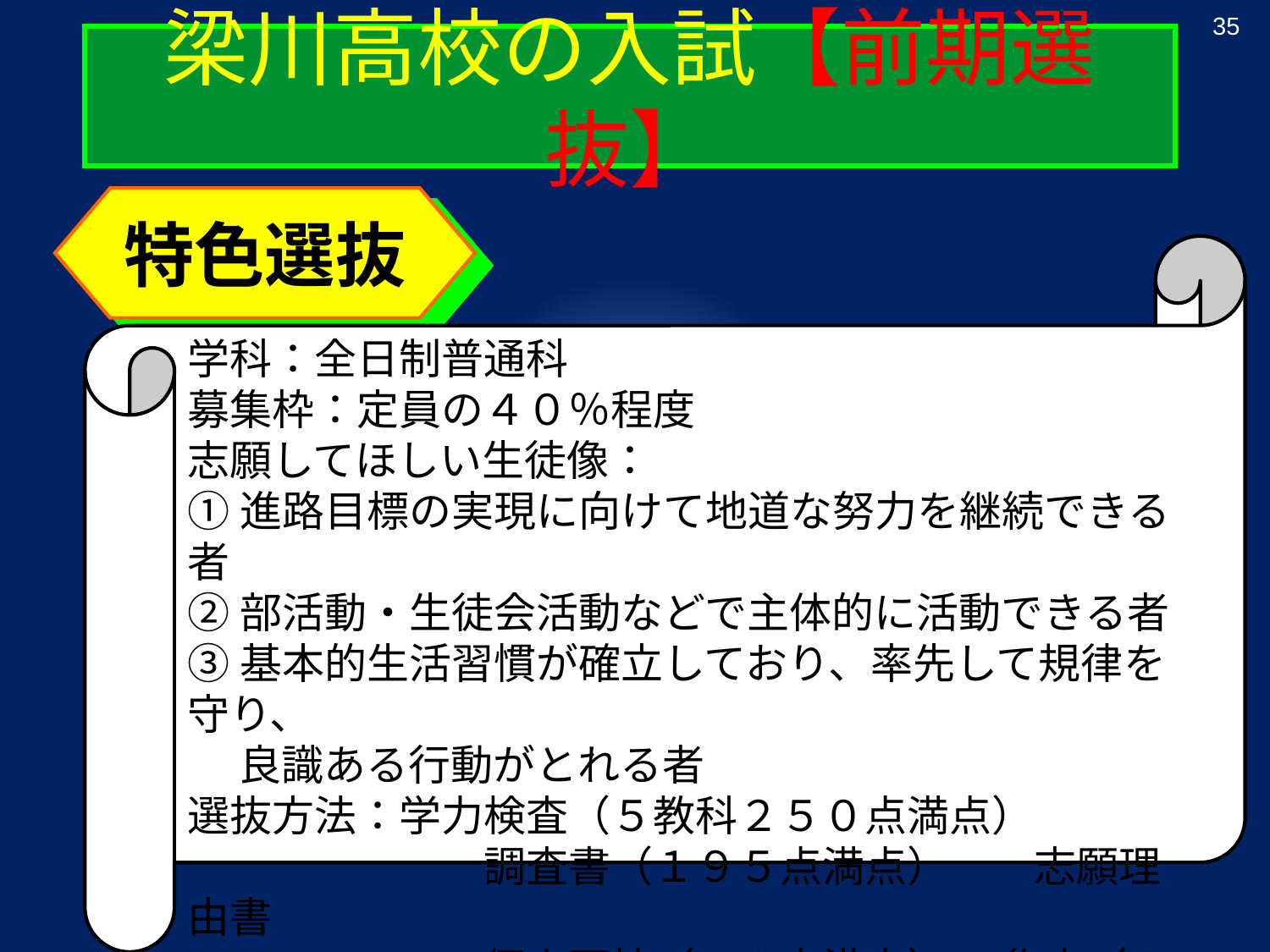

35
梁川高校の入試【前期選抜】
特色選抜
学科：全日制普通科
募集枠：定員の４０％程度
志願してほしい生徒像：
①進路目標の実現に向けて地道な努力を継続できる者
②部活動・生徒会活動などで主体的に活動できる者
③基本的生活習慣が確立しており、率先して規律を守り、
　 良識ある行動がとれる者
選抜方法：学力検査（５教科２５０点満点）
　　　　　　　調査書（１９５点満点）　　志願理由書
　　　　　　　個人面接（４０点満点）　 作文（２０点満点）